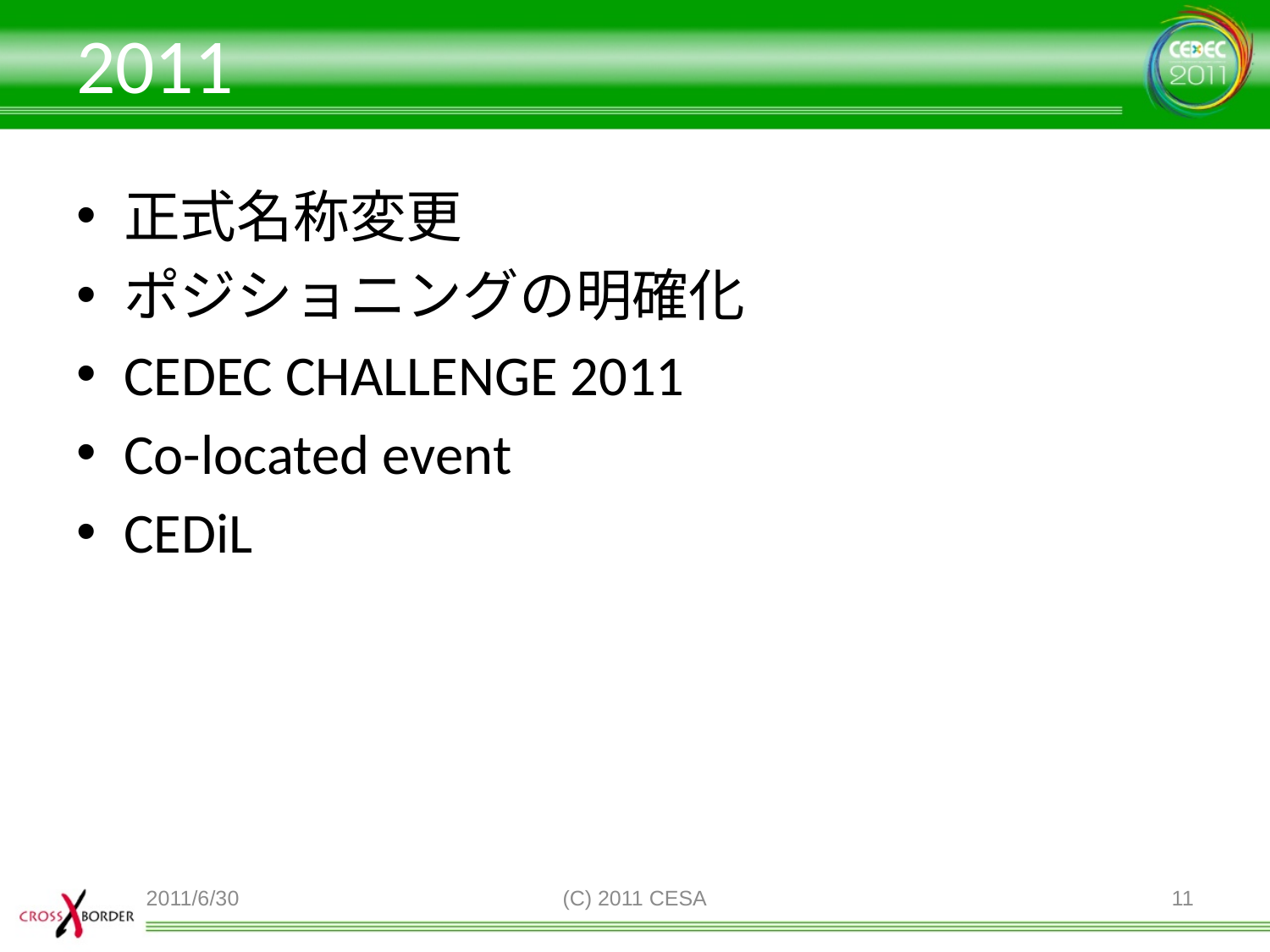

# 2011
正式名称変更
ポジショニングの明確化
CEDEC CHALLENGE 2011
Co-located event
CEDiL
2011/6/30
(C) 2011 CESA
11